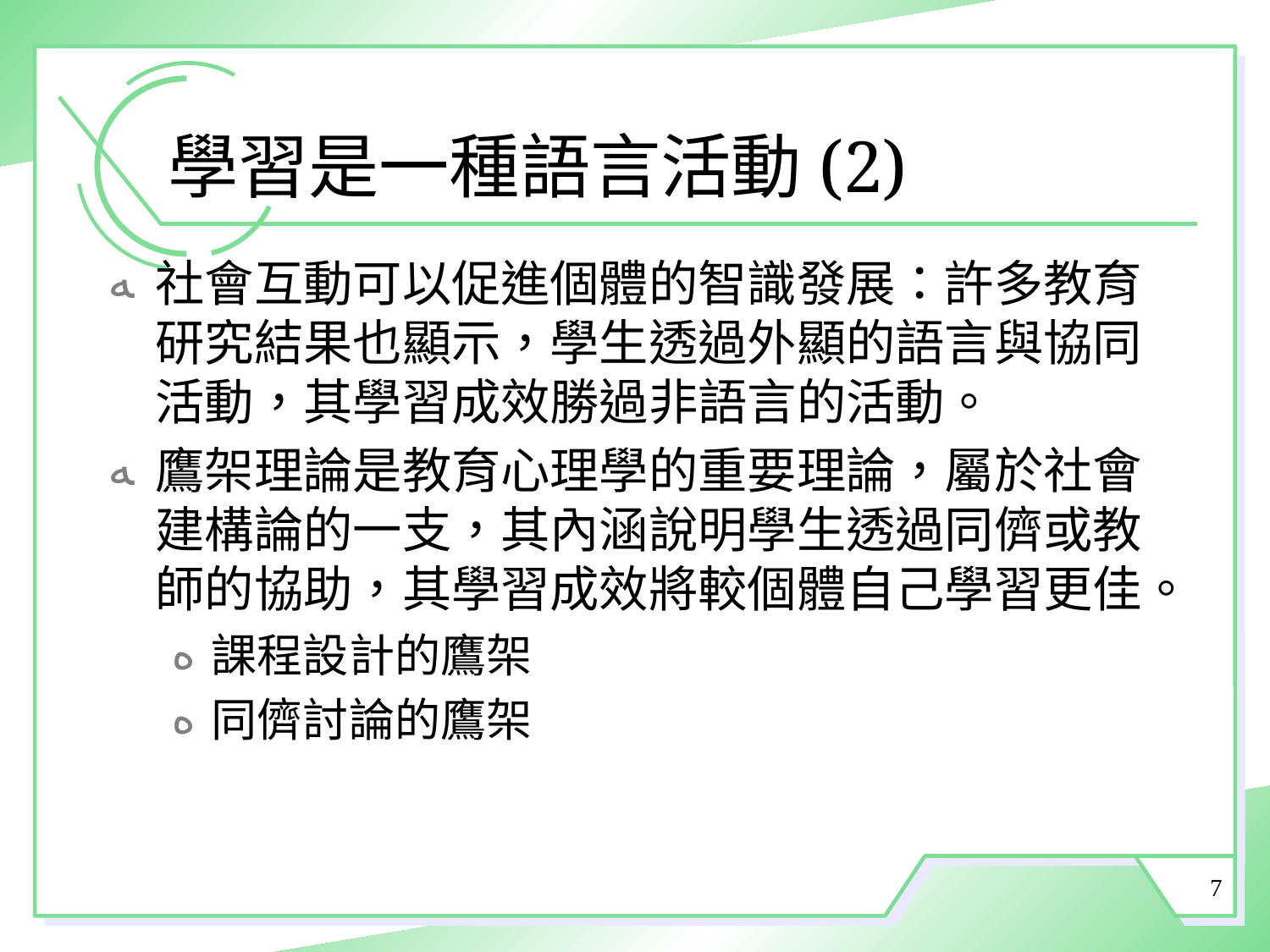

# 學習是一種語言活動(2)
社會互動可以促進個體的智識發展：許多教育研究結果也顯示，學生透過外顯的語言與協同活動，其學習成效勝過非語言的活動。
鷹架理論是教育心理學的重要理論，屬於社會建構論的一支，其內涵說明學生透過同儕或教師的協助，其學習成效將較個體自己學習更佳。
課程設計的鷹架
同儕討論的鷹架

7